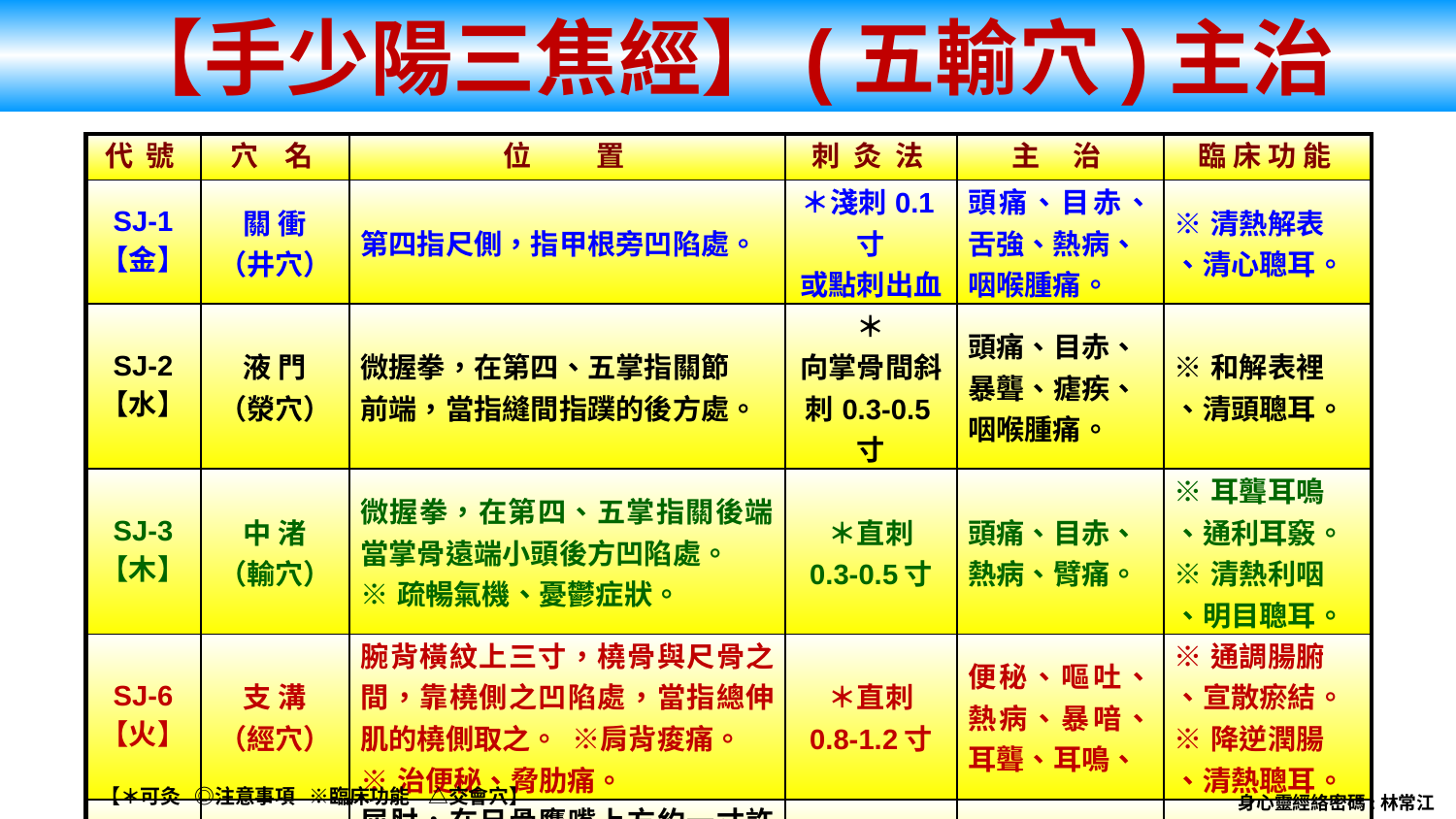

# 【手少陽三焦經】(五輸穴)主治
| 代 號 | 穴 名 | 位 置 | 刺 灸 法 | 主 治 | 臨 床 功 能 |
| --- | --- | --- | --- | --- | --- |
| SJ-1 【金】 | 關 衝 （井穴） | 第四指尺側，指甲根旁凹陷處。 | ＊淺刺0.1寸 或點刺出血 | 頭痛、目赤、舌強、熱病、 咽喉腫痛。 | ※清熱解表 、清心聰耳。 |
| SJ-2 【水】 | 液 門 （滎穴） | 微握拳，在第四、五掌指關節 前端，當指縫間指蹼的後方處。 | ＊ 向掌骨間斜刺0.3-0.5寸 | 頭痛、目赤、 暴聾、瘧疾、 咽喉腫痛。 | ※和解表裡 、清頭聰耳。 |
| SJ-3 【木】 | 中 渚 （輸穴） | 微握拳，在第四、五掌指關後端，當掌骨遠端小頭後方凹陷處。 ※疏暢氣機、憂鬱症狀。 | ＊直刺 0.3-0.5寸 | 頭痛、目赤、 熱病、臂痛。 | ※耳聾耳鳴 、通利耳竅。 ※清熱利咽 、明目聰耳。 |
| SJ-6 【火】 | 支 溝 （經穴） | 腕背橫紋上三寸，橈骨與尺骨之間，靠橈側之凹陷處，當指總伸肌的橈側取之。 ※肩背痠痛。 ※治便秘、脅肋痛。 | ＊直刺 0.8-1.2寸 | 便秘、嘔吐、熱病、暴喑、耳聾、耳鳴、 | ※通調腸腑 、宣散瘀結。 ※降逆潤腸 、清熱聰耳。 |
| SJ-10 【土】 | 天 井（合穴） | 屈肘，在尺骨鷹嘴上方約一寸許之凹陷處。 ※偏頭痛、蝴蝶袖。 | ＊直刺 0.3-0.5寸 | 累癧、癇證。 肩頸臂痛。 | ※理氣消痰 、寧神聰耳。 |
【＊可灸   ◎注意事項   ※臨床功能    △交會穴】
身心靈經絡密碼:林常江